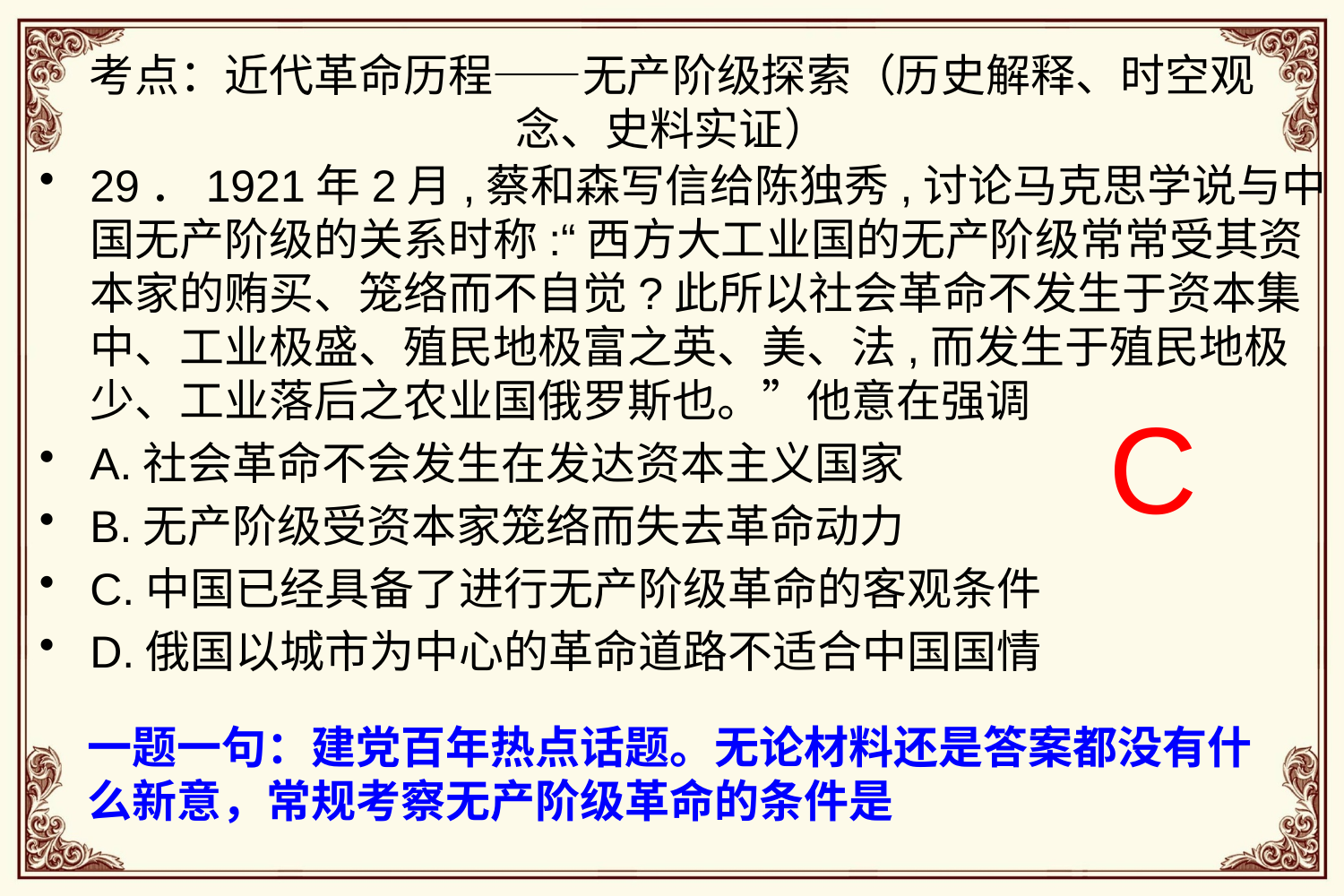

# 考点：近代革命历程——无产阶级探索（历史解释、时空观念、史料实证）
29．1921年2月,蔡和森写信给陈独秀,讨论马克思学说与中国无产阶级的关系时称:“西方大工业国的无产阶级常常受其资本家的贿买、笼络而不自觉?此所以社会革命不发生于资本集中、工业极盛、殖民地极富之英、美、法,而发生于殖民地极少、工业落后之农业国俄罗斯也。”他意在强调
A.社会革命不会发生在发达资本主义国家
B.无产阶级受资本家笼络而失去革命动力
C.中国已经具备了进行无产阶级革命的客观条件
D.俄国以城市为中心的革命道路不适合中国国情

C
一题一句：建党百年热点话题。无论材料还是答案都没有什么新意，常规考察无产阶级革命的条件是